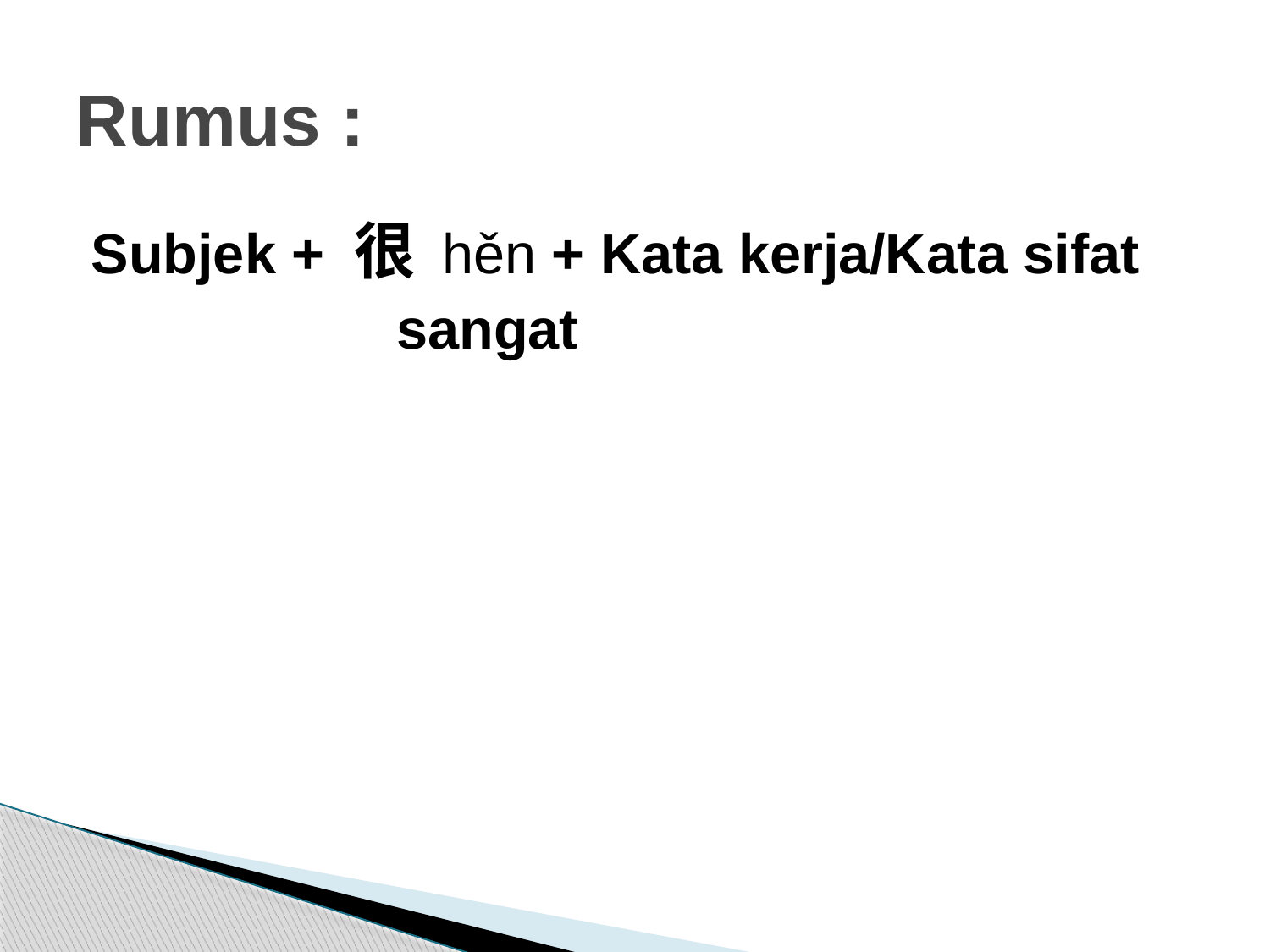

# Rumus :
Subjek + 很 hěn + Kata kerja/Kata sifat
			 sangat